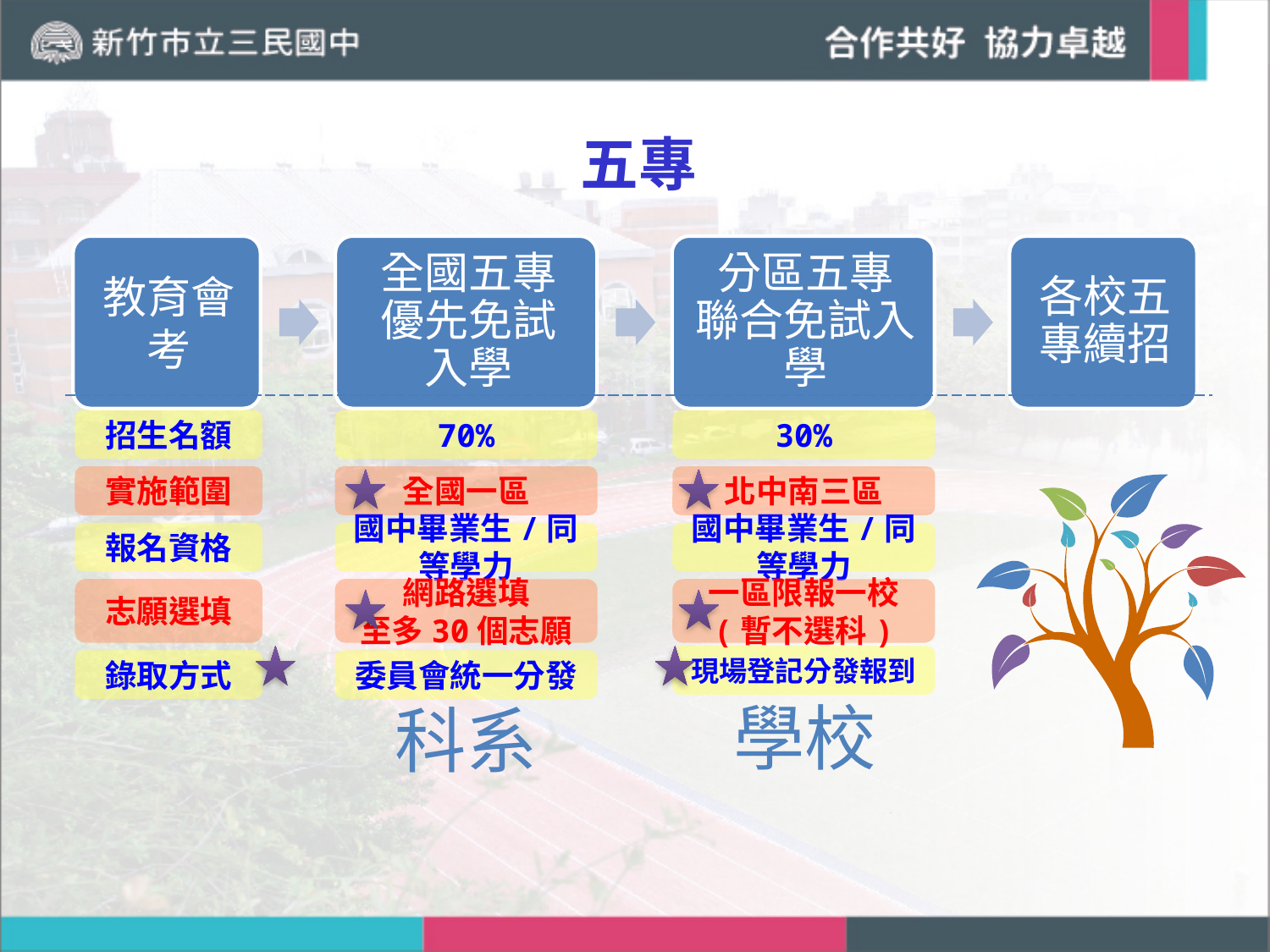

五專
教育會考

全國五專
優先免試入學

分區五專
聯合免試入學

各校五專續招
招生名額
70%
30%
實施範圍
全國一區
北中南三區

報名資格
國中畢業生/同等學力
國中畢業生/同等學力
志願選填
網路選填
至多30個志願
一區限報一校
(暫不選科)

現場登記分發報到
錄取方式
委員會統一分發
學校
科系